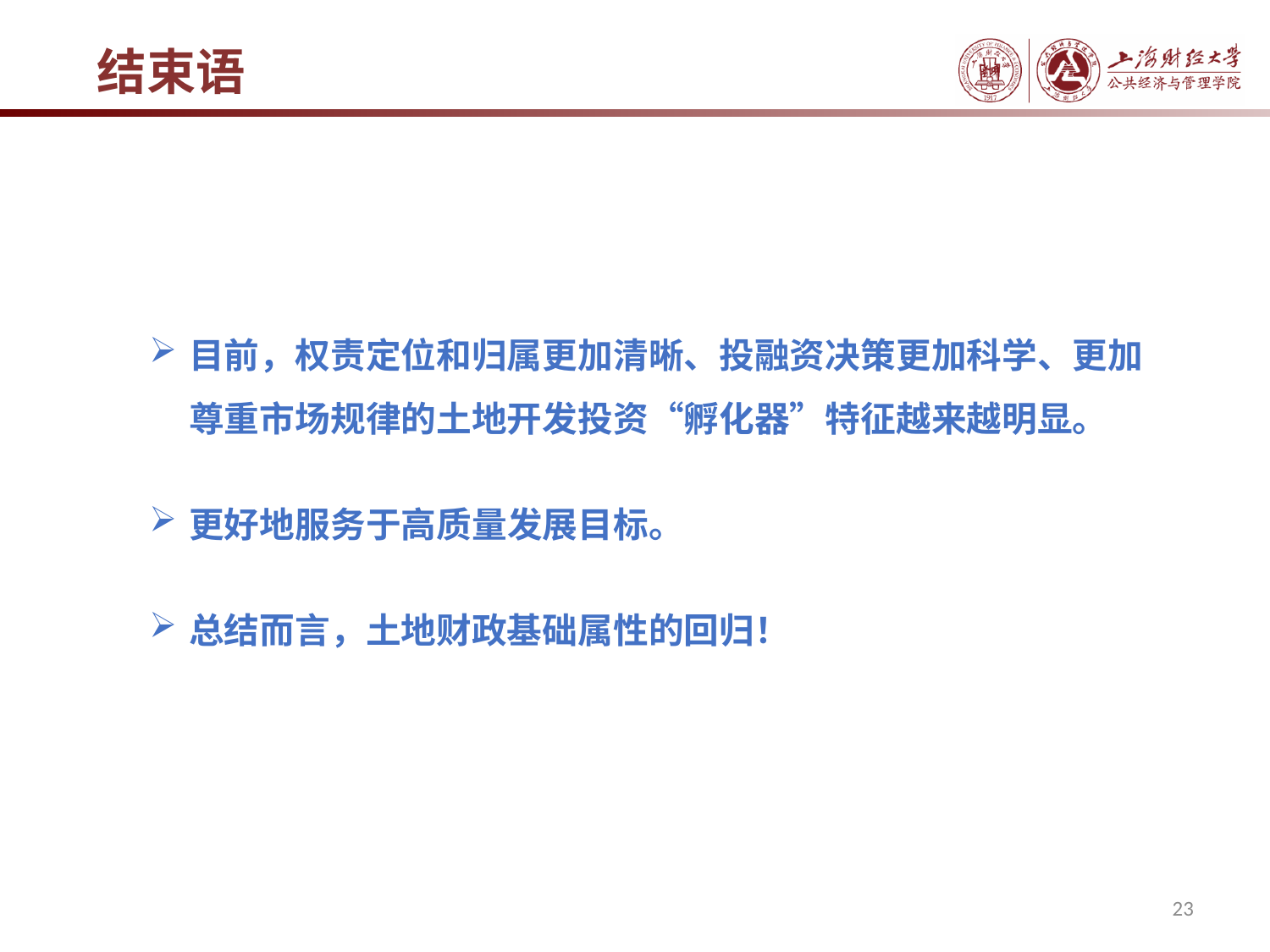

结束语
目前，权责定位和归属更加清晰、投融资决策更加科学、更加尊重市场规律的土地开发投资“孵化器”特征越来越明显。
更好地服务于高质量发展目标。
总结而言，土地财政基础属性的回归！
23